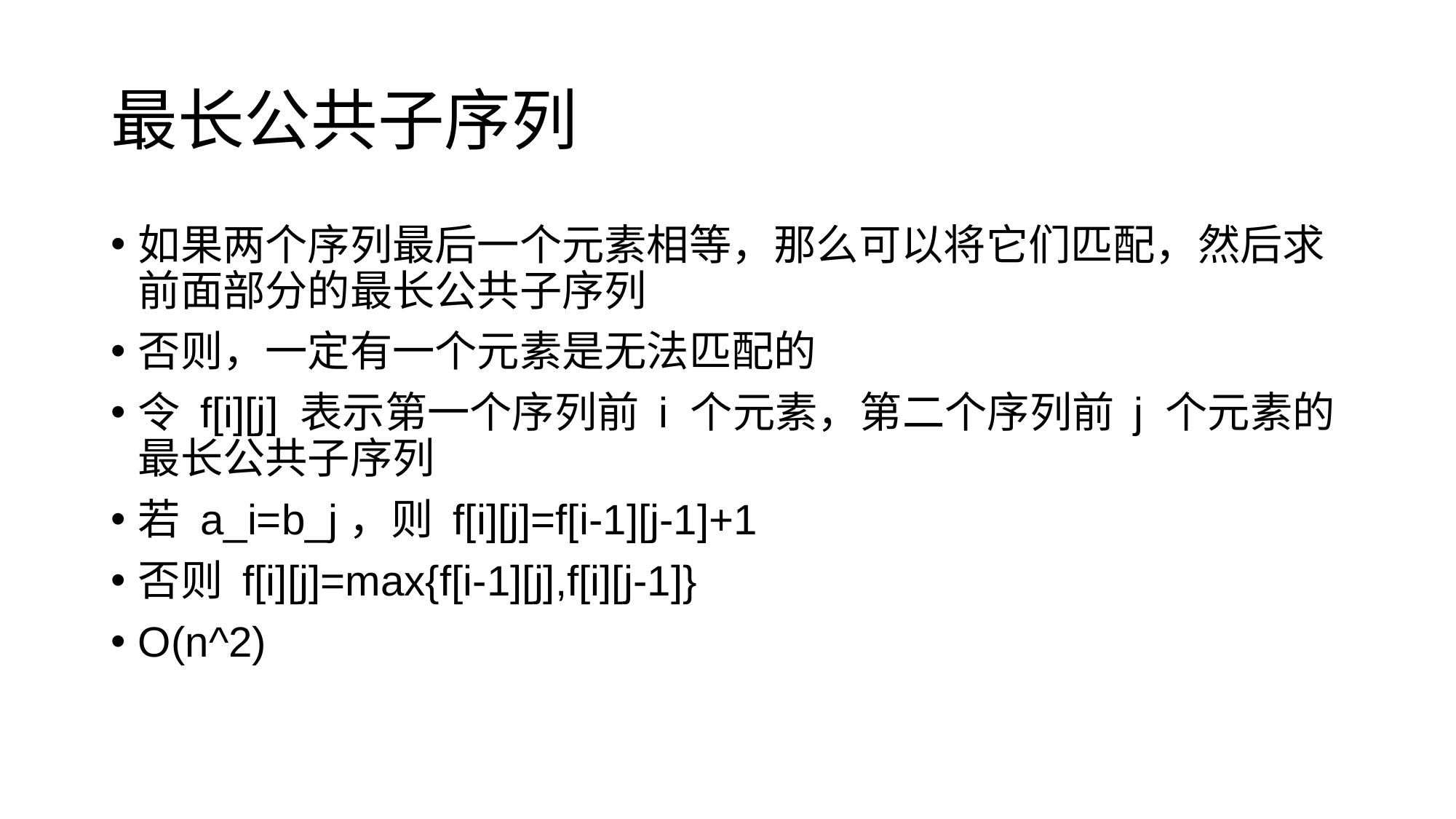

# 最长公共子序列
如果两个序列最后一个元素相等，那么可以将它们匹配，然后求前面部分的最长公共子序列
否则，一定有一个元素是无法匹配的
令 f[i][j] 表示第一个序列前 i 个元素，第二个序列前 j 个元素的最长公共子序列
若 a_i=b_j，则 f[i][j]=f[i-1][j-1]+1
否则 f[i][j]=max{f[i-1][j],f[i][j-1]}
O(n^2)